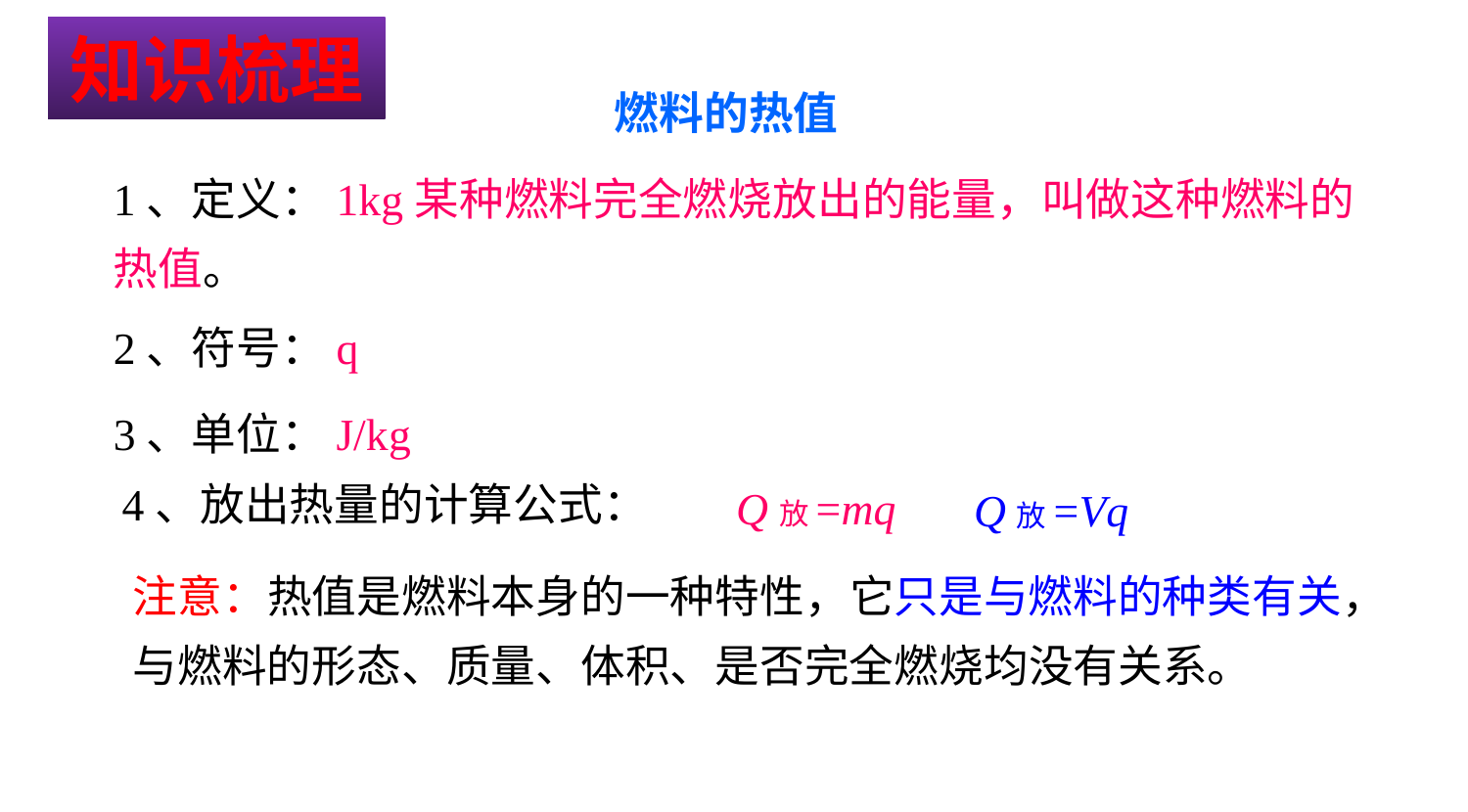

知识梳理
知识点2                               燃料的热值

1、定义：1kg某种燃料完全燃烧放出的能量，叫做这种燃料的

热值。

2、符号：q

3、单位：J/kg
4、放出热量的计算公式：
Q放=mq
Q放=Vq
注意：热值是燃料本身的一种特性，它只是与燃料的种类有关，

与燃料的形态、质量、体积、是否完全燃烧均没有关系。